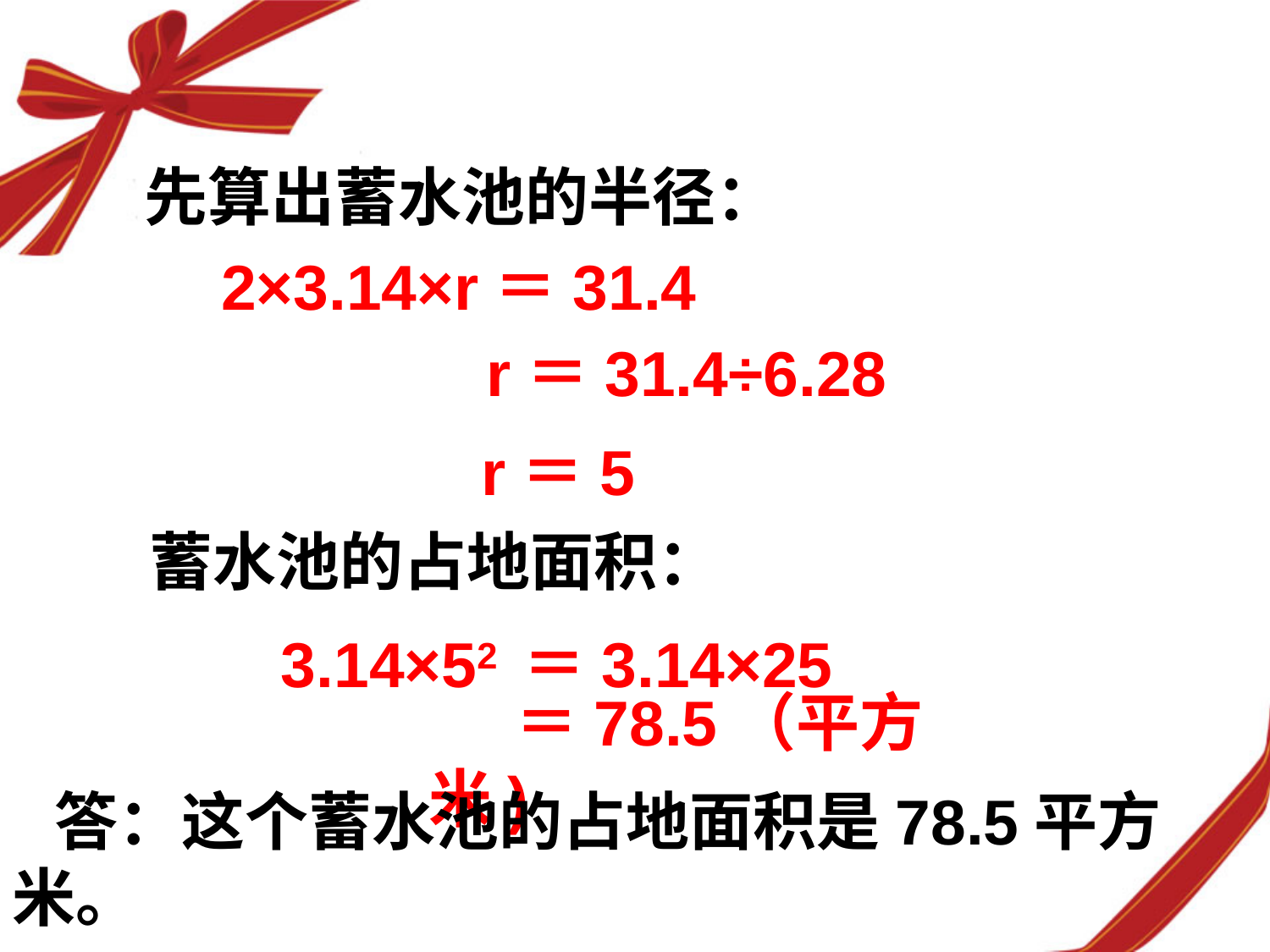

先算出蓄水池的半径：
 2×3.14×r＝31.4
r＝31.4÷6.28
r＝5
蓄水池的占地面积：
3.14×52 ＝3.14×25
  ＝78.5（平方米)
答：这个蓄水池的占地面积是78.5平方米。